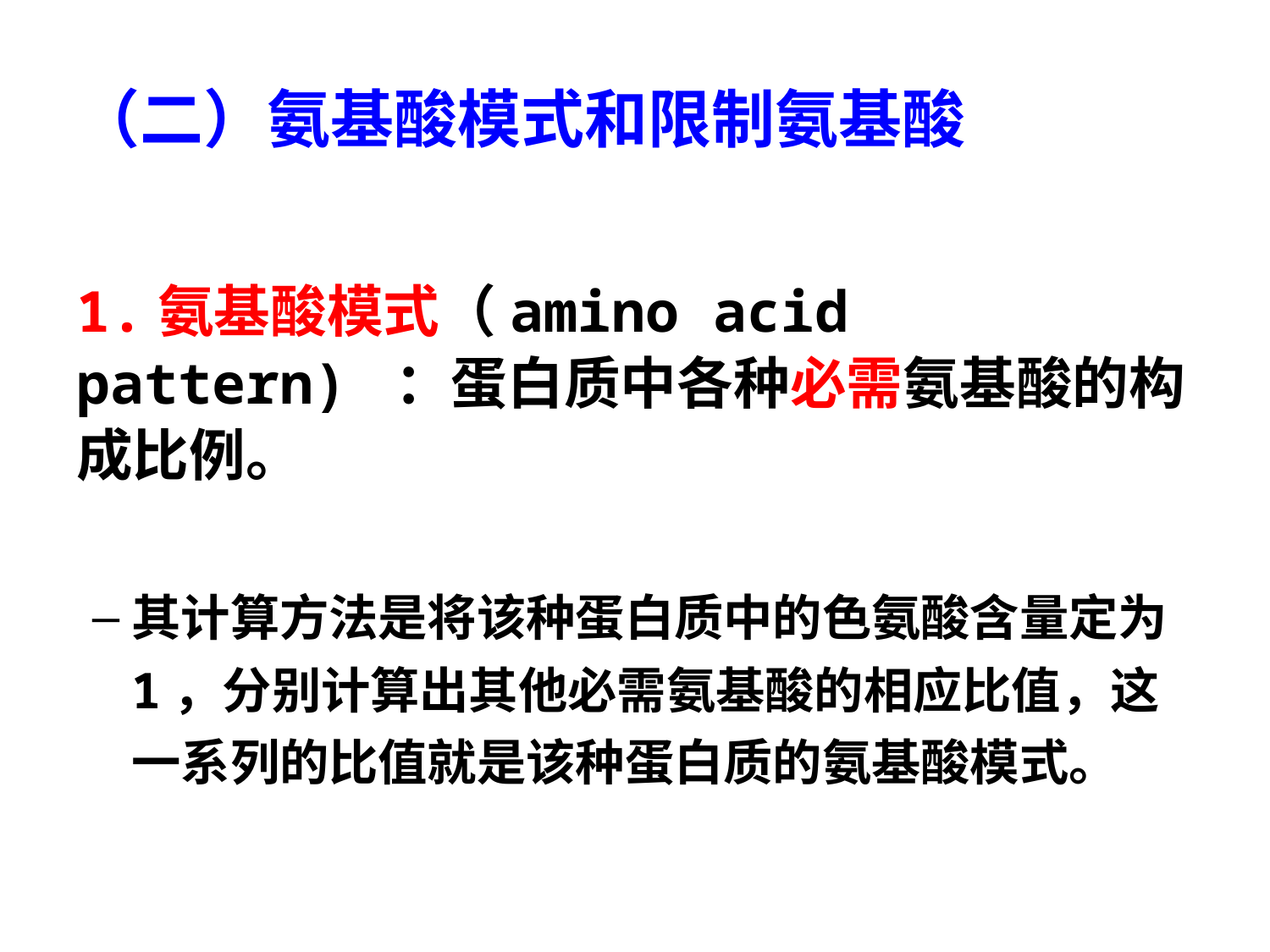

# （二）氨基酸模式和限制氨基酸
1.氨基酸模式（amino acid pattern) ：蛋白质中各种必需氨基酸的构成比例。

其计算方法是将该种蛋白质中的色氨酸含量定为1，分别计算出其他必需氨基酸的相应比值，这一系列的比值就是该种蛋白质的氨基酸模式。